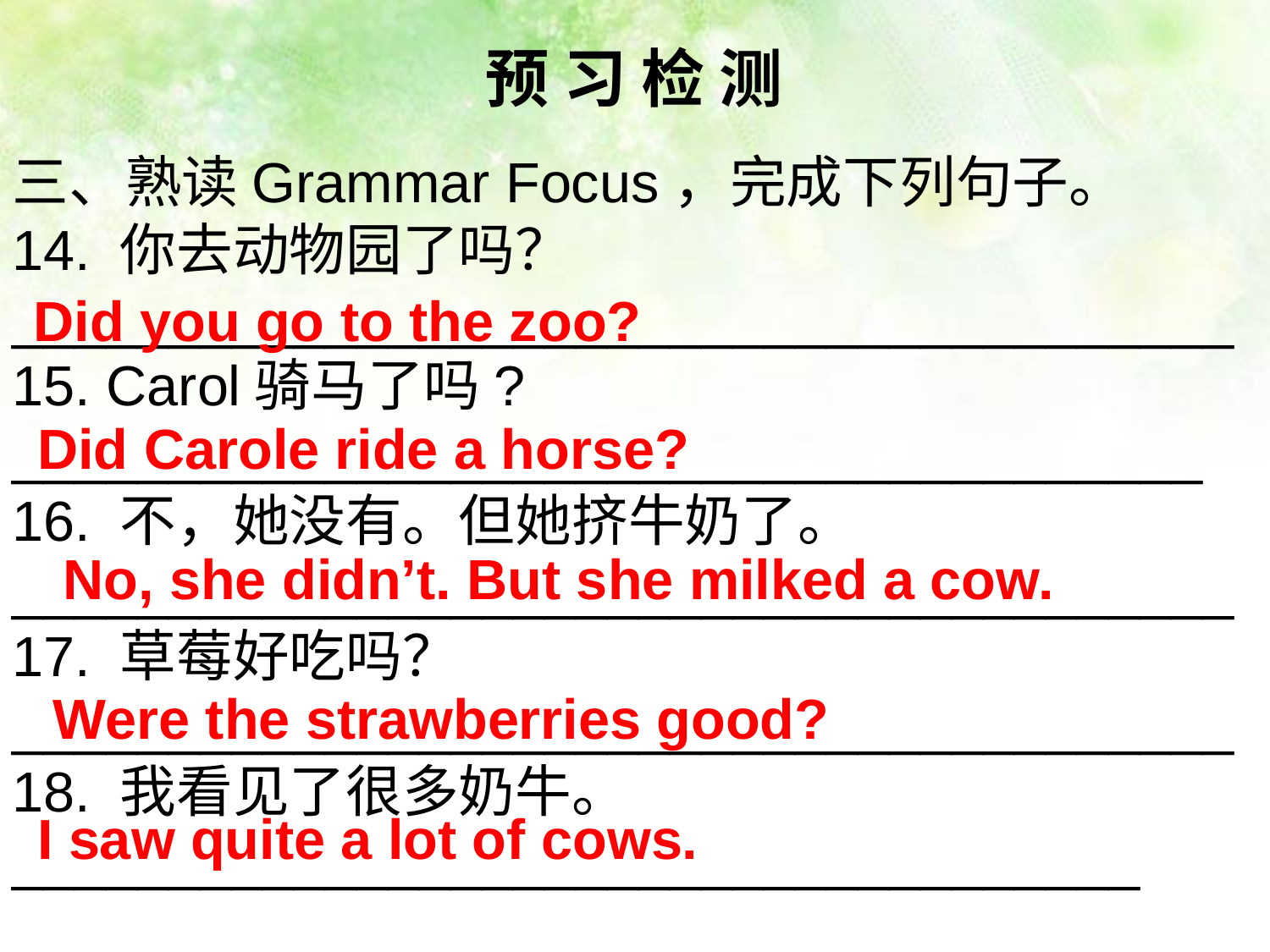

预 习 检 测
三、熟读Grammar Focus，完成下列句子。
14. 你去动物园了吗？_______________________________________
15. Carol骑马了吗?
______________________________________
16. 不，她没有。但她挤牛奶了。
_______________________________________
17. 草莓好吃吗？
_______________________________________18. 我看见了很多奶牛。
____________________________________
Did you go to the zoo?
Did Carole ride a horse?
 No, she didn’t. But she milked a cow.
 Were the strawberries good?
I saw quite a lot of cows.